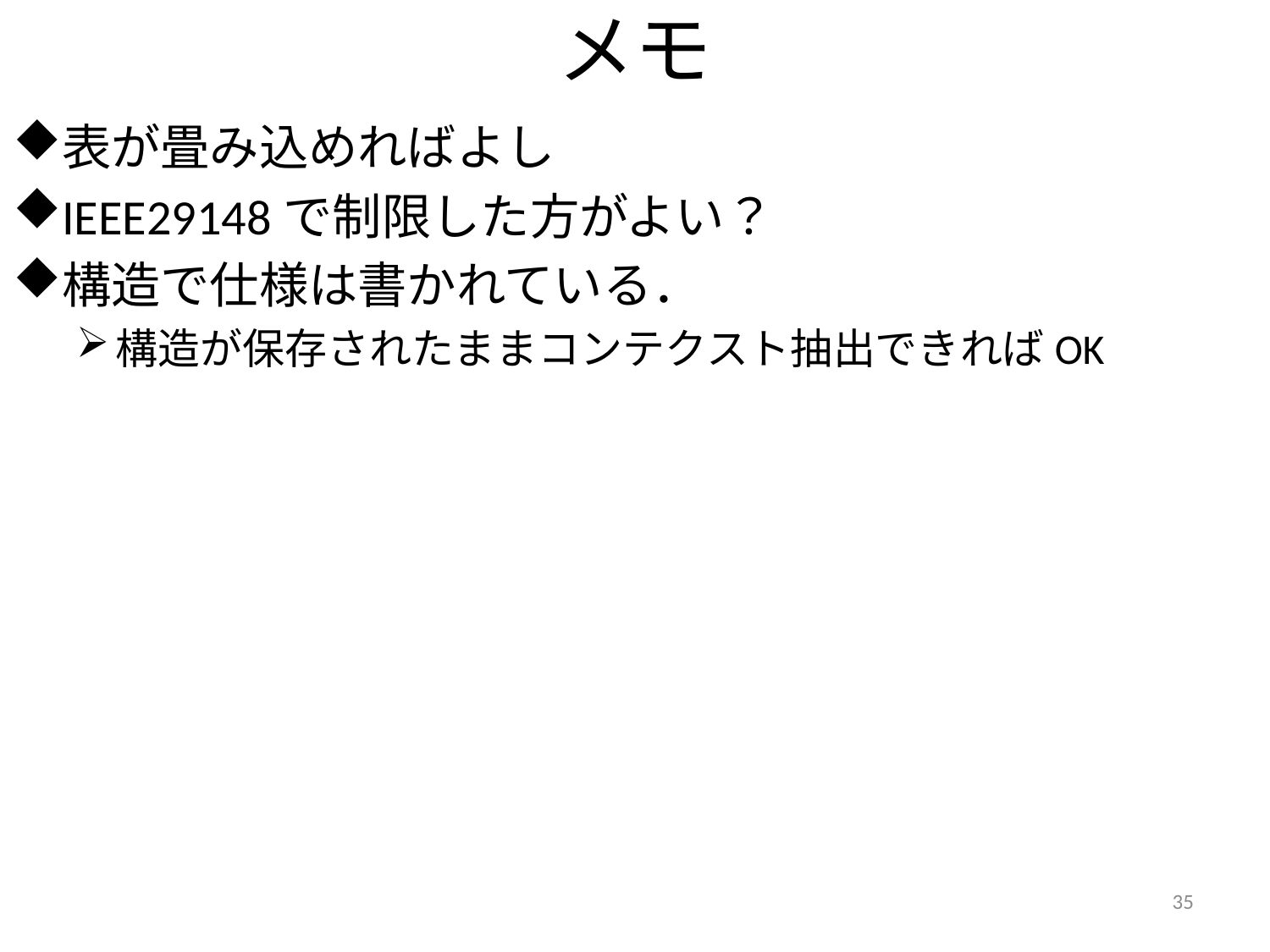

# メモ
表が畳み込めればよし
IEEE29148で制限した方がよい？
構造で仕様は書かれている．
構造が保存されたままコンテクスト抽出できればOK

35